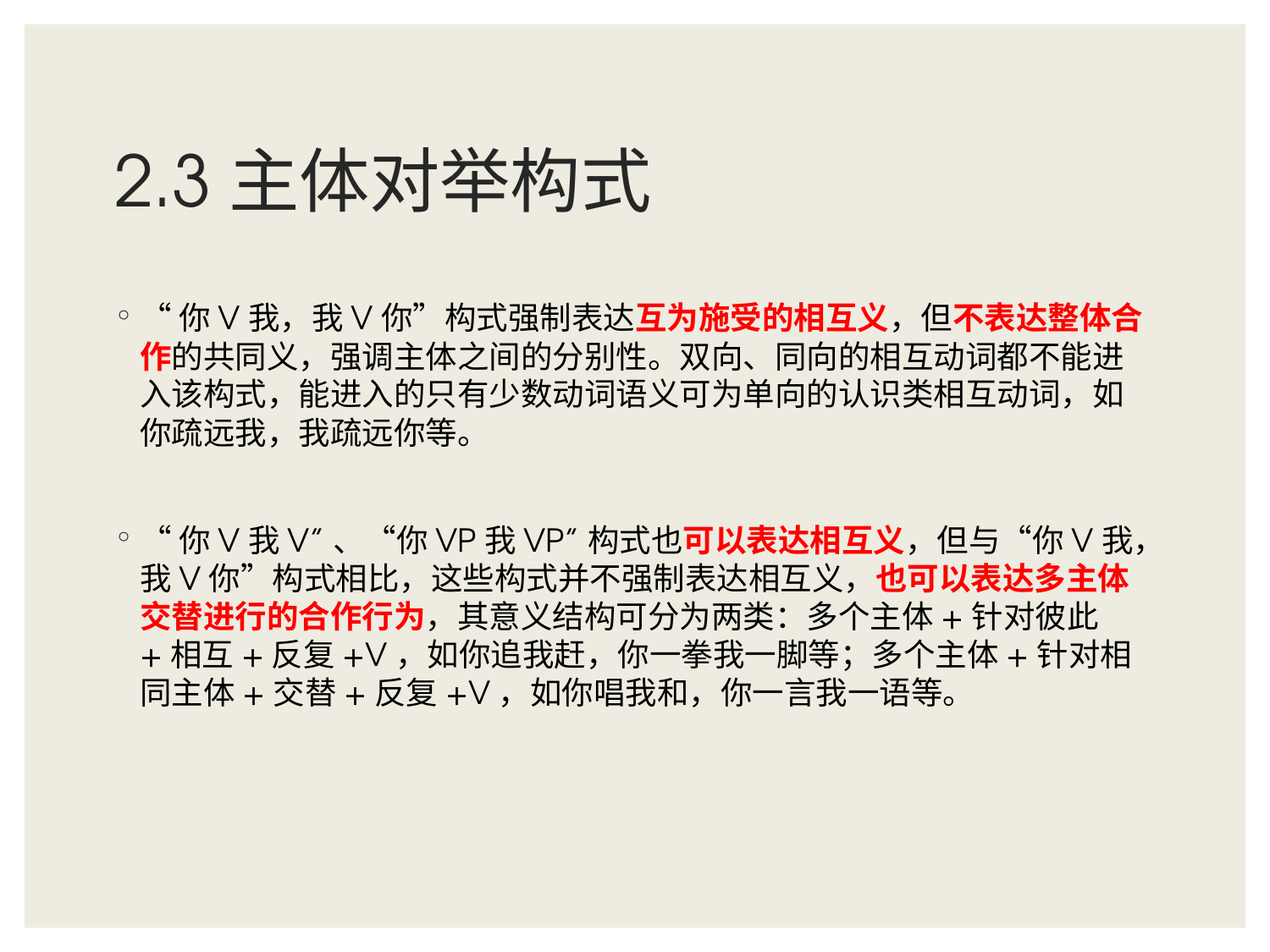

# 2.3主体对举构式
“你V我，我V你”构式强制表达互为施受的相互义，但不表达整体合作的共同义，强调主体之间的分别性。双向、同向的相互动词都不能进入该构式，能进入的只有少数动词语义可为单向的认识类相互动词，如你疏远我，我疏远你等。

“你V我V”、“你VP我VP”构式也可以表达相互义，但与“你V我，我V你”构式相比，这些构式并不强制表达相互义，也可以表达多主体交替进行的合作行为，其意义结构可分为两类：多个主体+针对彼此+相互+反复+V，如你追我赶，你一拳我一脚等；多个主体+针对相同主体+交替+反复+V，如你唱我和，你一言我一语等。